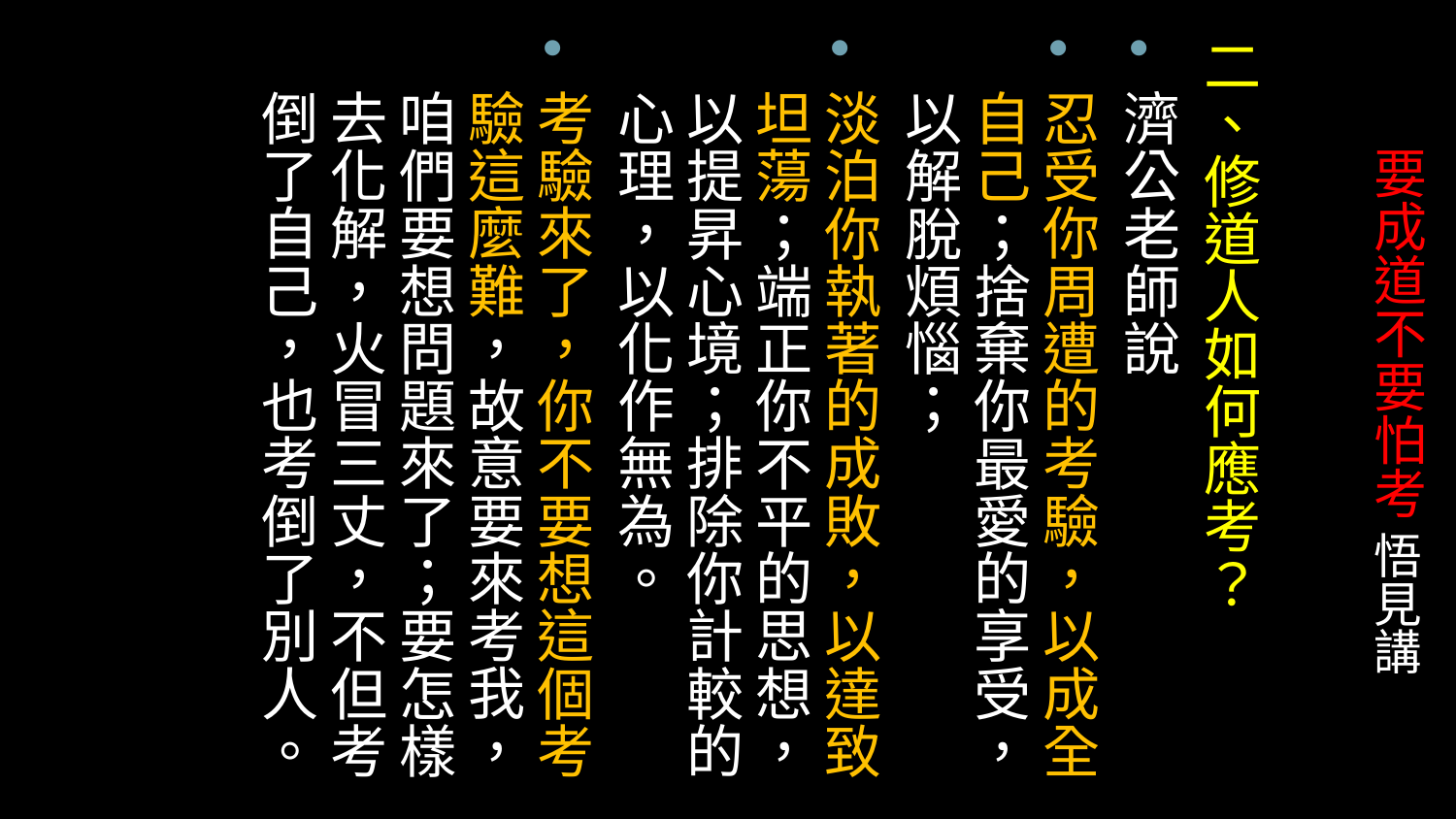

二、修道人如何應考？
濟公老師說
忍受你周遭的考驗，以成全自己；捨棄你最愛的享受，以解脫煩惱；
淡泊你執著的成敗，以達致坦蕩；端正你不平的思想，以提昇心境；排除你計較的心理，以化作無為。
考驗來了，你不要想這個考驗這麼難，故意要來考我，咱們要想問題來了；要怎樣去化解，火冒三丈，不但考倒了自己，也考倒了別人。

# 要成道不要怕考 悟見講